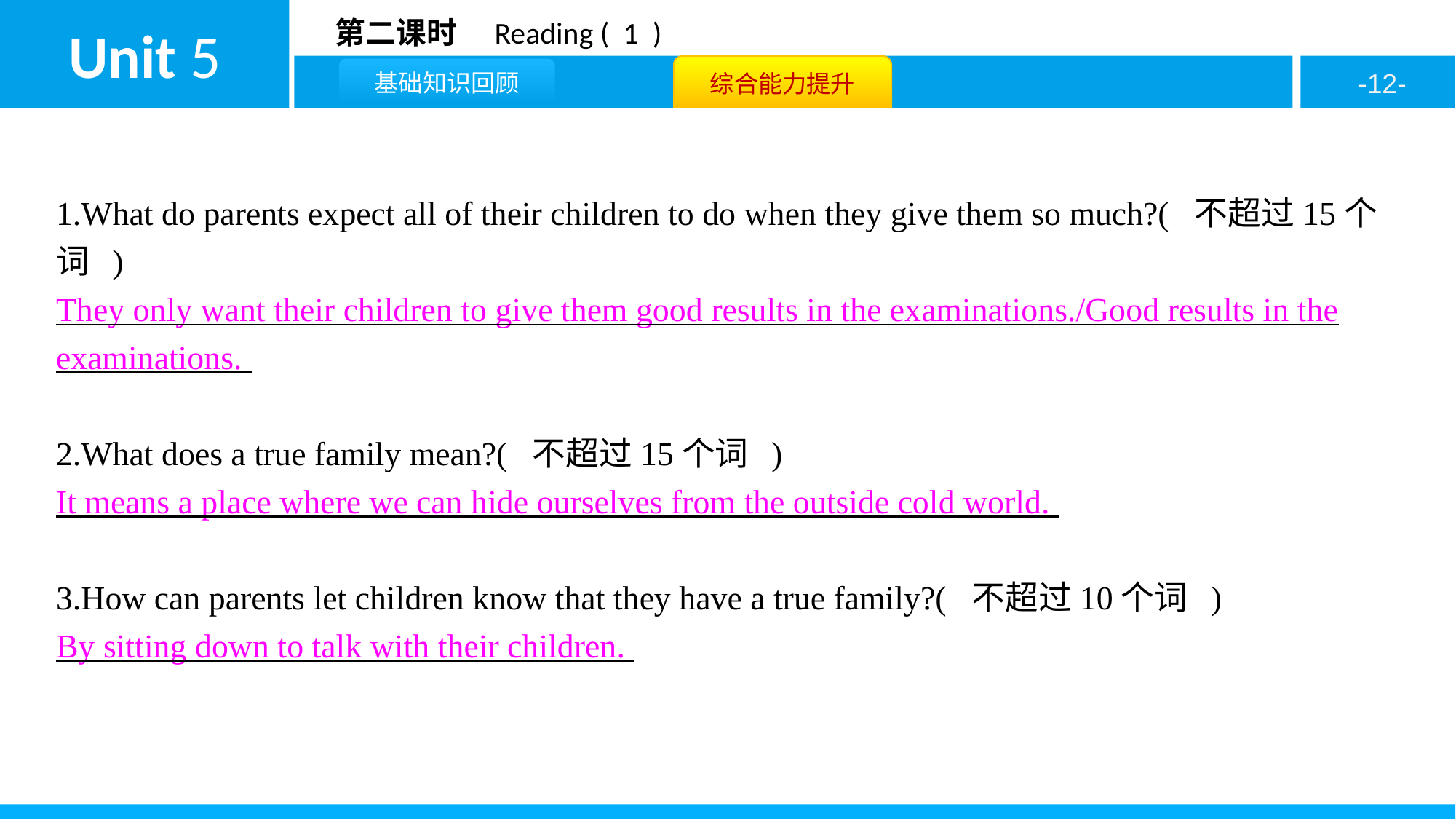

1.What do parents expect all of their children to do when they give them so much?(  不超过15个词  )
They only want their children to give them good results in the examinations./Good results in the examinations.

2.What does a true family mean?(  不超过15个词  )
It means a place where we can hide ourselves from the outside cold world.

3.How can parents let children know that they have a true family?(  不超过10个词  )
By sitting down to talk with their children.